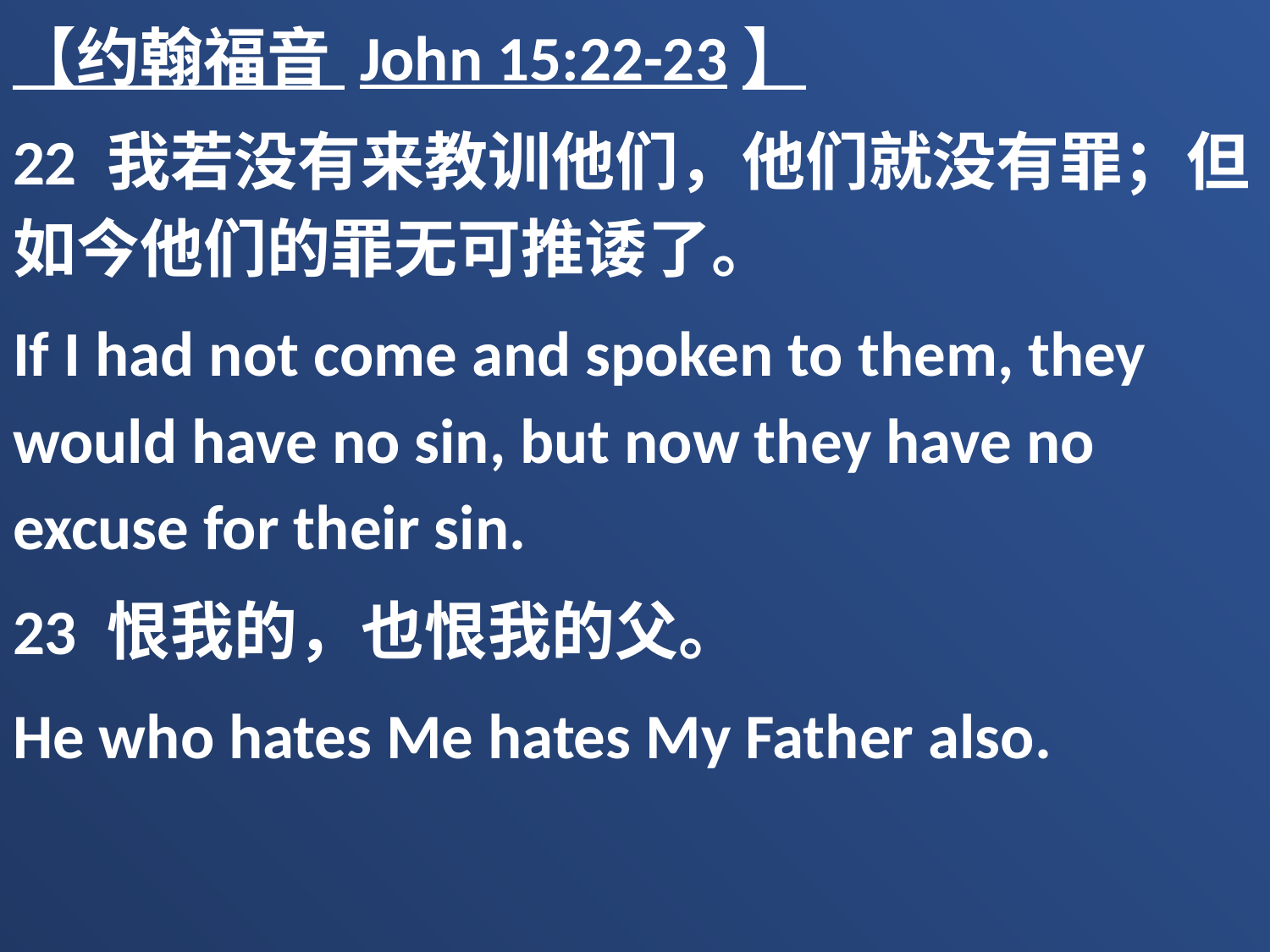

【约翰福音 John 15:22-23】
22 我若没有来教训他们，他们就没有罪；但如今他们的罪无可推诿了。
If I had not come and spoken to them, they would have no sin, but now they have no excuse for their sin.
23 恨我的，也恨我的父。
He who hates Me hates My Father also.